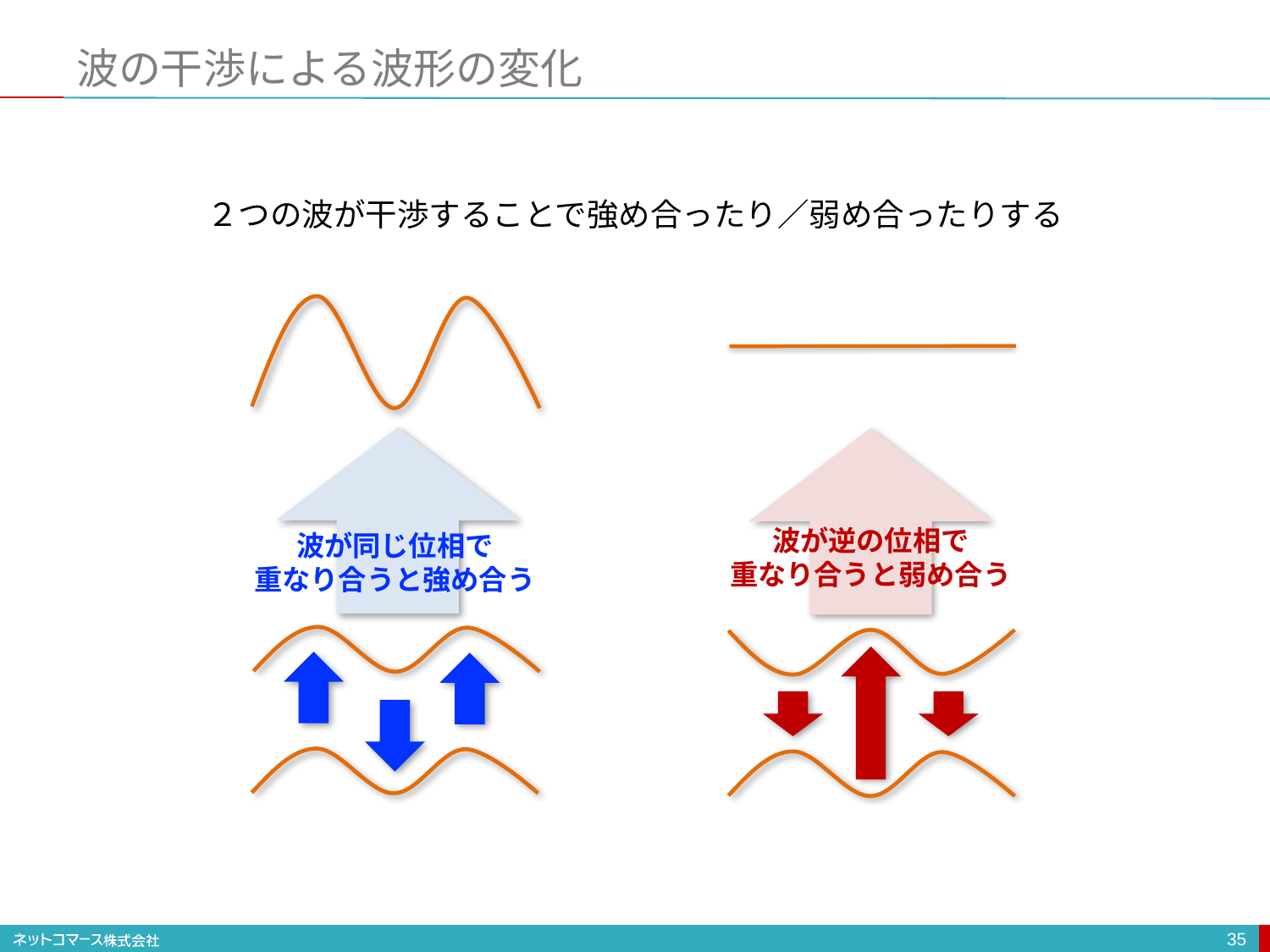

# 波の干渉による波形の変化
２つの波が干渉することで強め合ったり／弱め合ったりする

波が逆の位相で
重なり合うと弱め合う
波が同じ位相で
重なり合うと強め合う

35